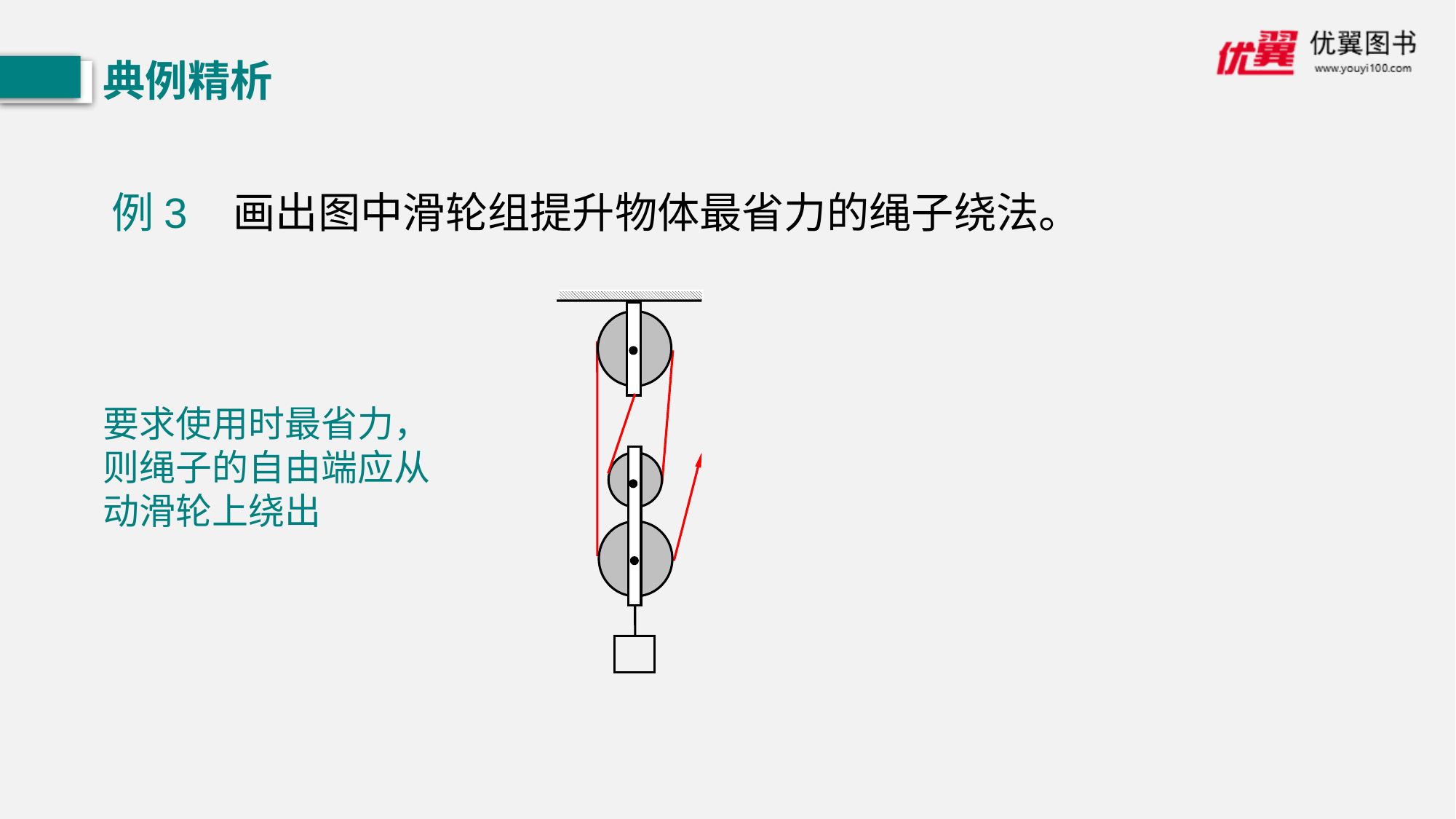

典例精析

例3   画出图中滑轮组提升物体最省力的绳子绕法。

要求使用时最省力，则绳子的自由端应从动滑轮上绕出